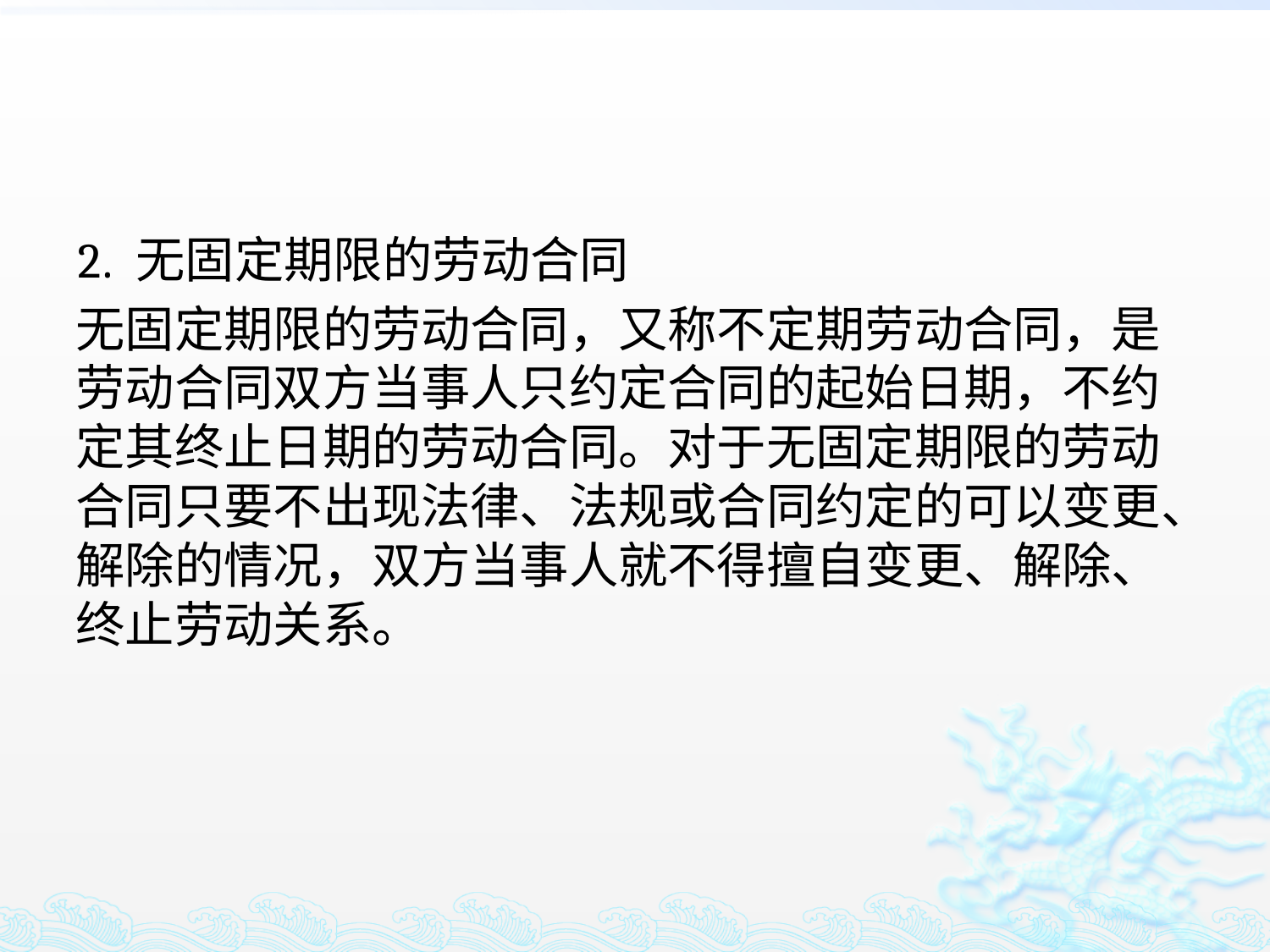

#
2. 无固定期限的劳动合同
无固定期限的劳动合同，又称不定期劳动合同，是劳动合同双方当事人只约定合同的起始日期，不约定其终止日期的劳动合同。对于无固定期限的劳动合同只要不出现法律、法规或合同约定的可以变更、解除的情况，双方当事人就不得擅自变更、解除、终止劳动关系。